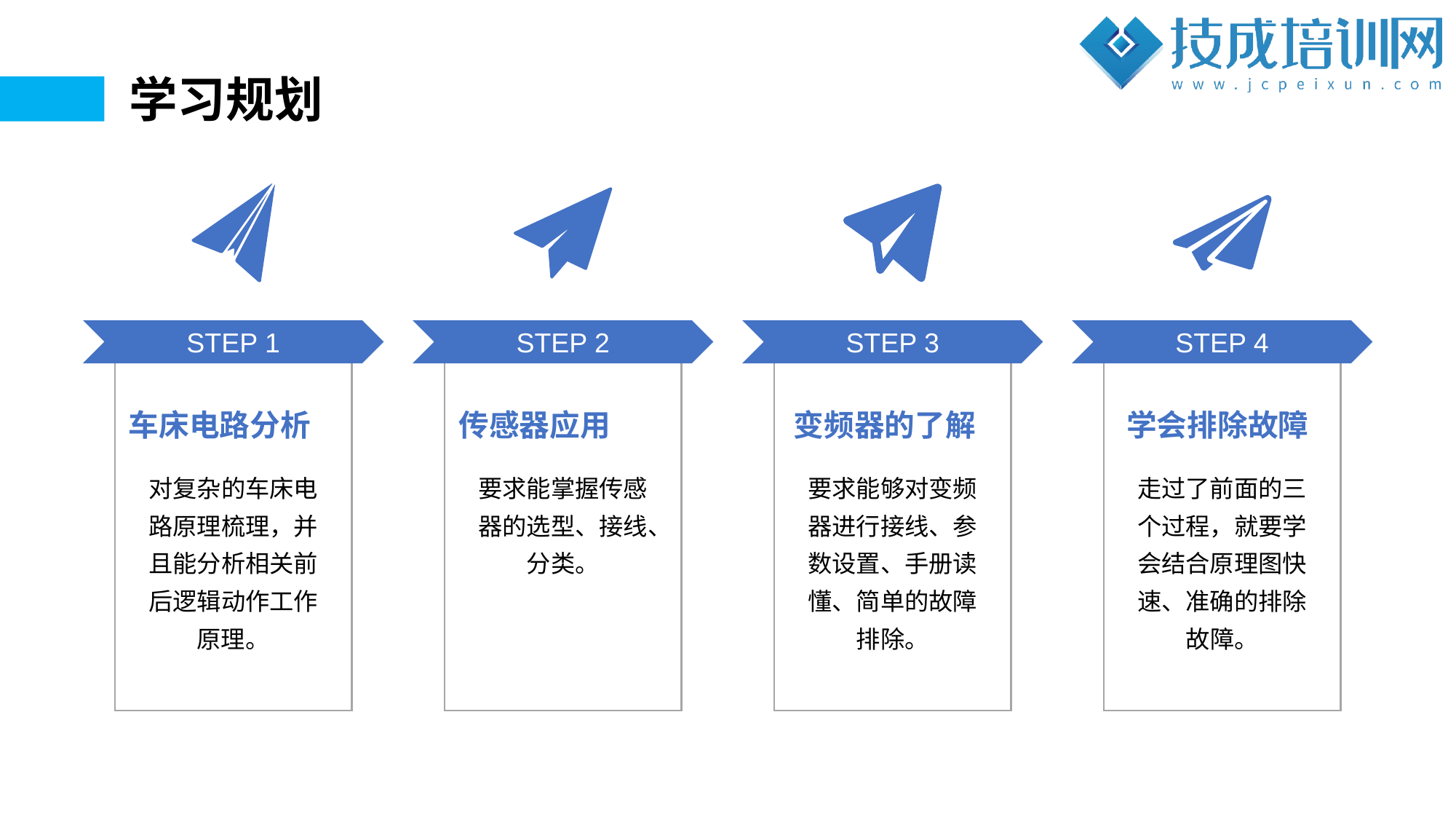

学习规划

STEP 1
STEP 2
STEP 3
STEP 4

车床电路分析
对复杂的车床电路原理梳理，并且能分析相关前后逻辑动作工作原理。

传感器应用
要求能掌握传感器的选型、接线、分类。

变频器的了解
要求能够对变频器进行接线、参数设置、手册读懂、简单的故障排除。

学会排除故障
走过了前面的三个过程，就要学会结合原理图快速、准确的排除故障。